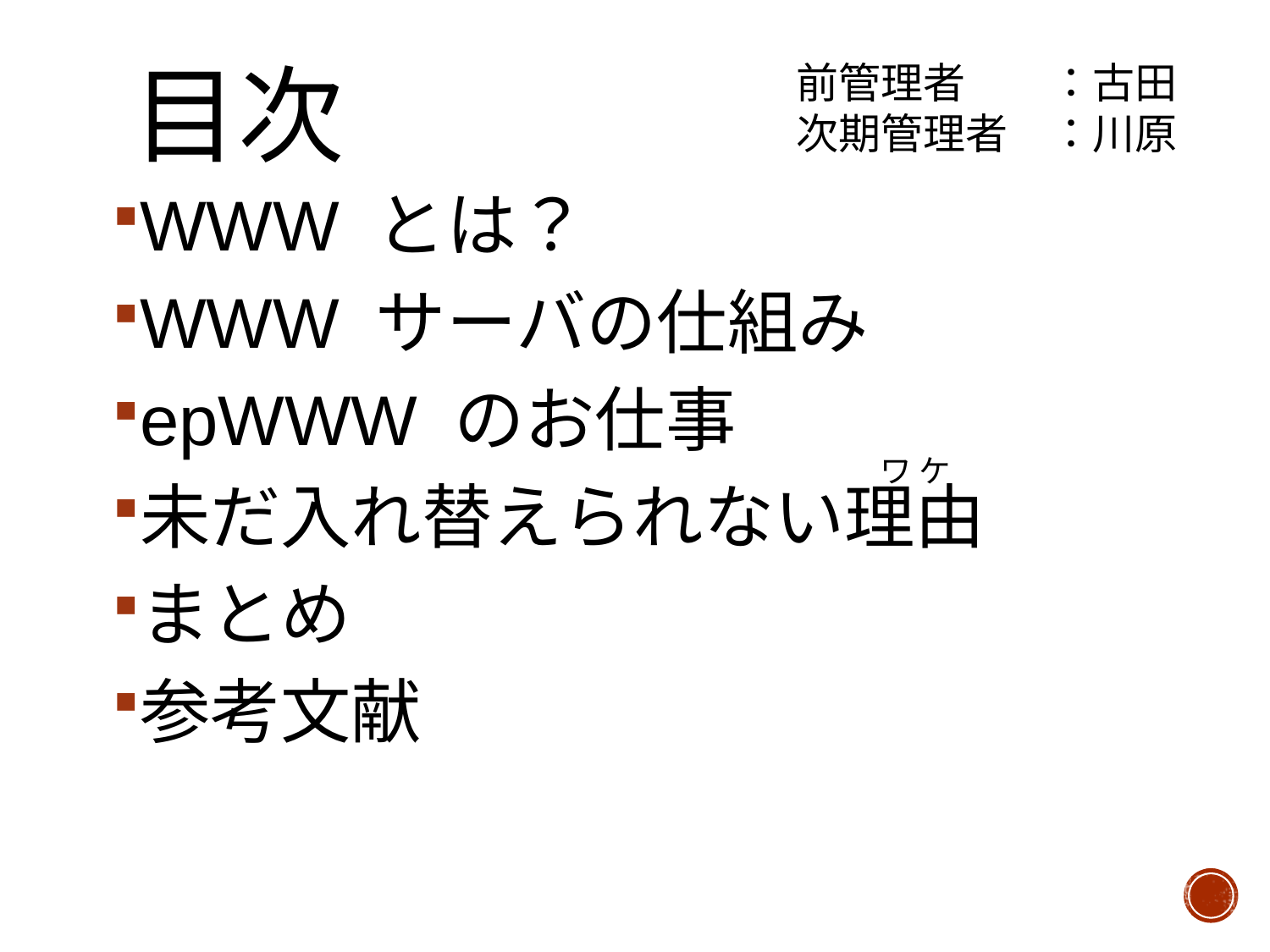

前管理者	：古田
次期管理者	：川原

# 目次
WWW とは？
WWW サーバの仕組み
epWWW のお仕事
未だ入れ替えられない理由
まとめ
参考文献

ワ ケ